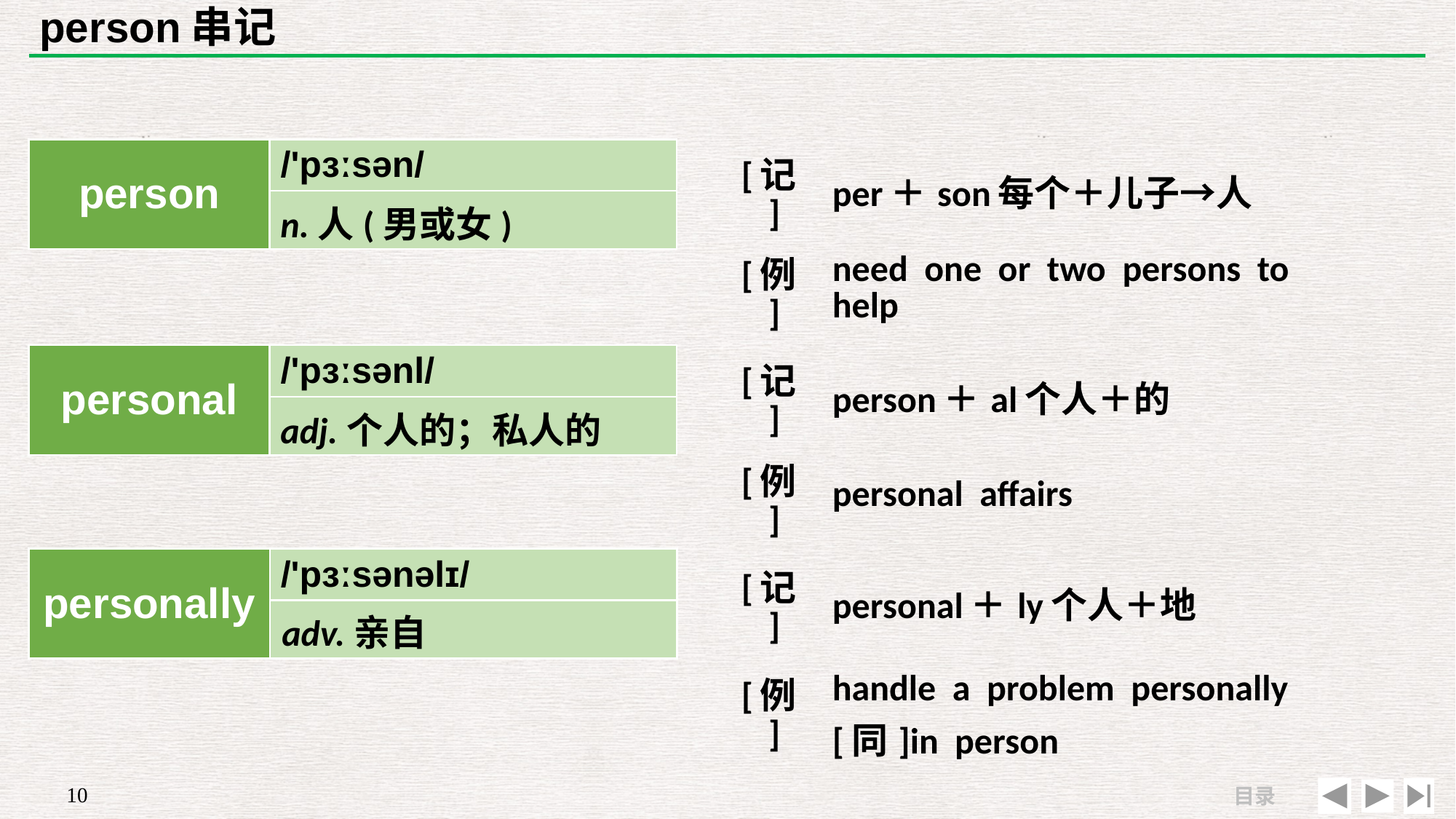

# person串记

| person | /'pɜːsən/ |
| --- | --- |
|  |  |
| [记] | per＋son每个＋儿子→人 |
| --- | --- |
| [例] | need one or two persons to help |
n.人(男或女)
| personal | /'pɜːsənl/ |
| --- | --- |
|  |  |
| [记] | person＋al个人＋的 |
| --- | --- |
| [例] | personal affairs |
adj.个人的；私人的
| personally | /'pɜːsənəlɪ/ |
| --- | --- |
|  |  |
| [记] | personal＋ly个人＋地 |
| --- | --- |
| [例] | handle a problem personally　[同]in person |
adv.亲自